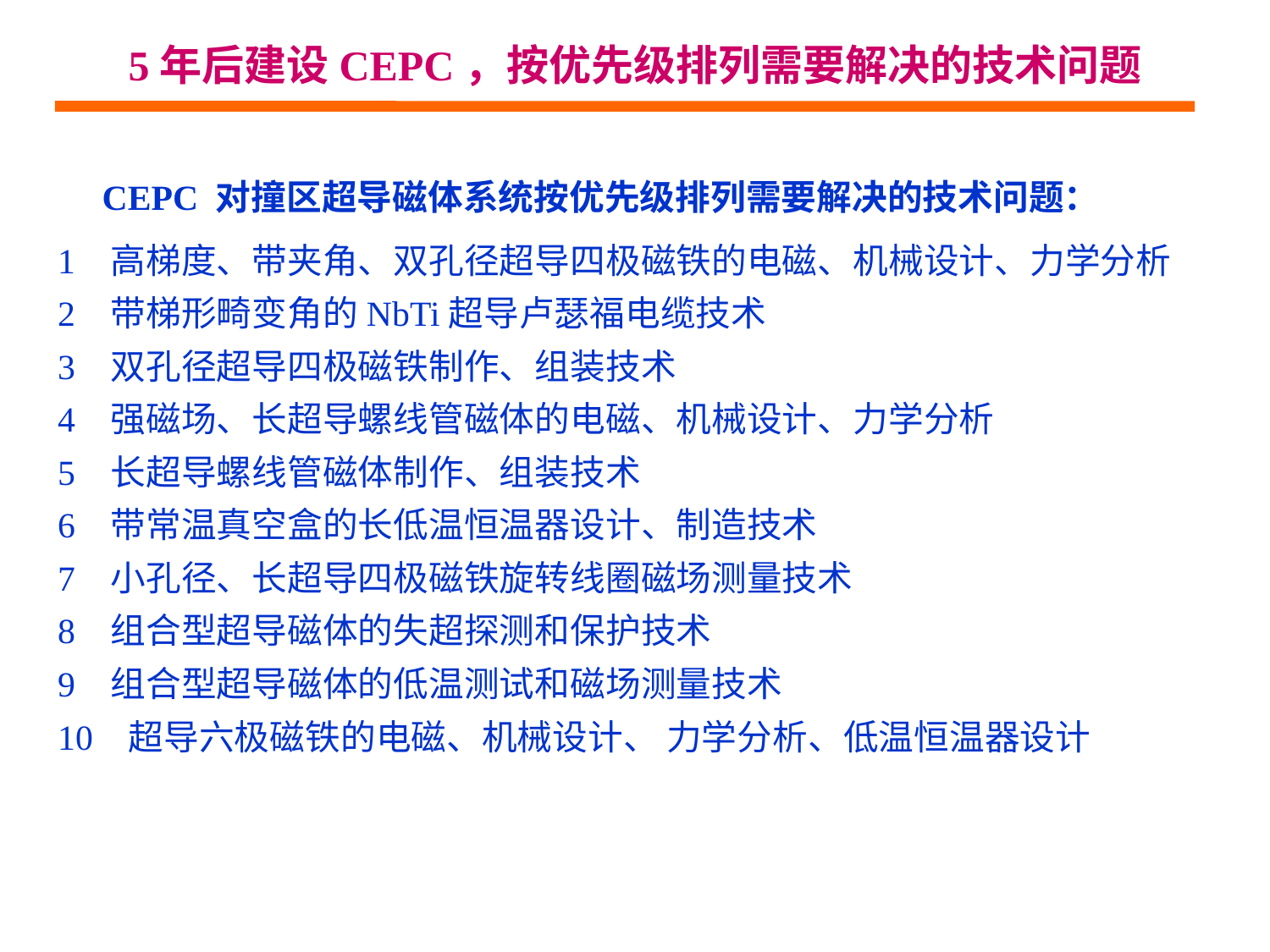

5年后建设CEPC，按优先级排列需要解决的技术问题

     CEPC 对撞区超导磁体系统按优先级排列需要解决的技术问题：
1   高梯度、带夹角、双孔径超导四极磁铁的电磁、机械设计、力学分析
2   带梯形畸变角的NbTi超导卢瑟福电缆技术
3   双孔径超导四极磁铁制作、组装技术
4   强磁场、长超导螺线管磁体的电磁、机械设计、力学分析
5   长超导螺线管磁体制作、组装技术
6   带常温真空盒的长低温恒温器设计、制造技术
7   小孔径、长超导四极磁铁旋转线圈磁场测量技术
8   组合型超导磁体的失超探测和保护技术
9   组合型超导磁体的低温测试和磁场测量技术
10   超导六极磁铁的电磁、机械设计、 力学分析、低温恒温器设计